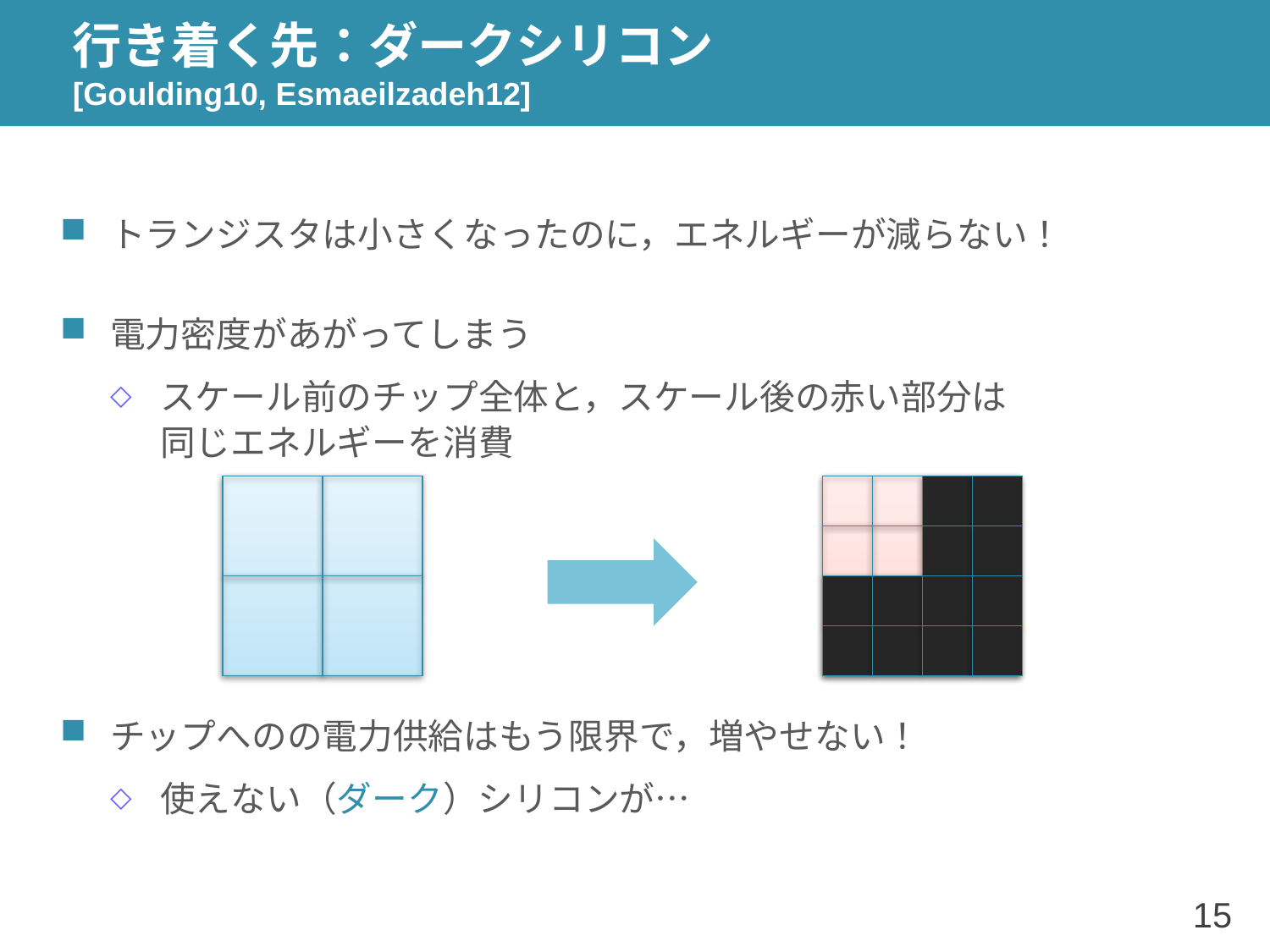

# 行き着く先：ダークシリコン [Goulding10, Esmaeilzadeh12]
トランジスタは小さくなったのに，エネルギーが減らない！
電力密度があがってしまう
スケール前のチップ全体と，スケール後の赤い部分は
同じエネルギーを消費

チップへのの電力供給はもう限界で，増やせない！
使えない（ダーク）シリコンが…